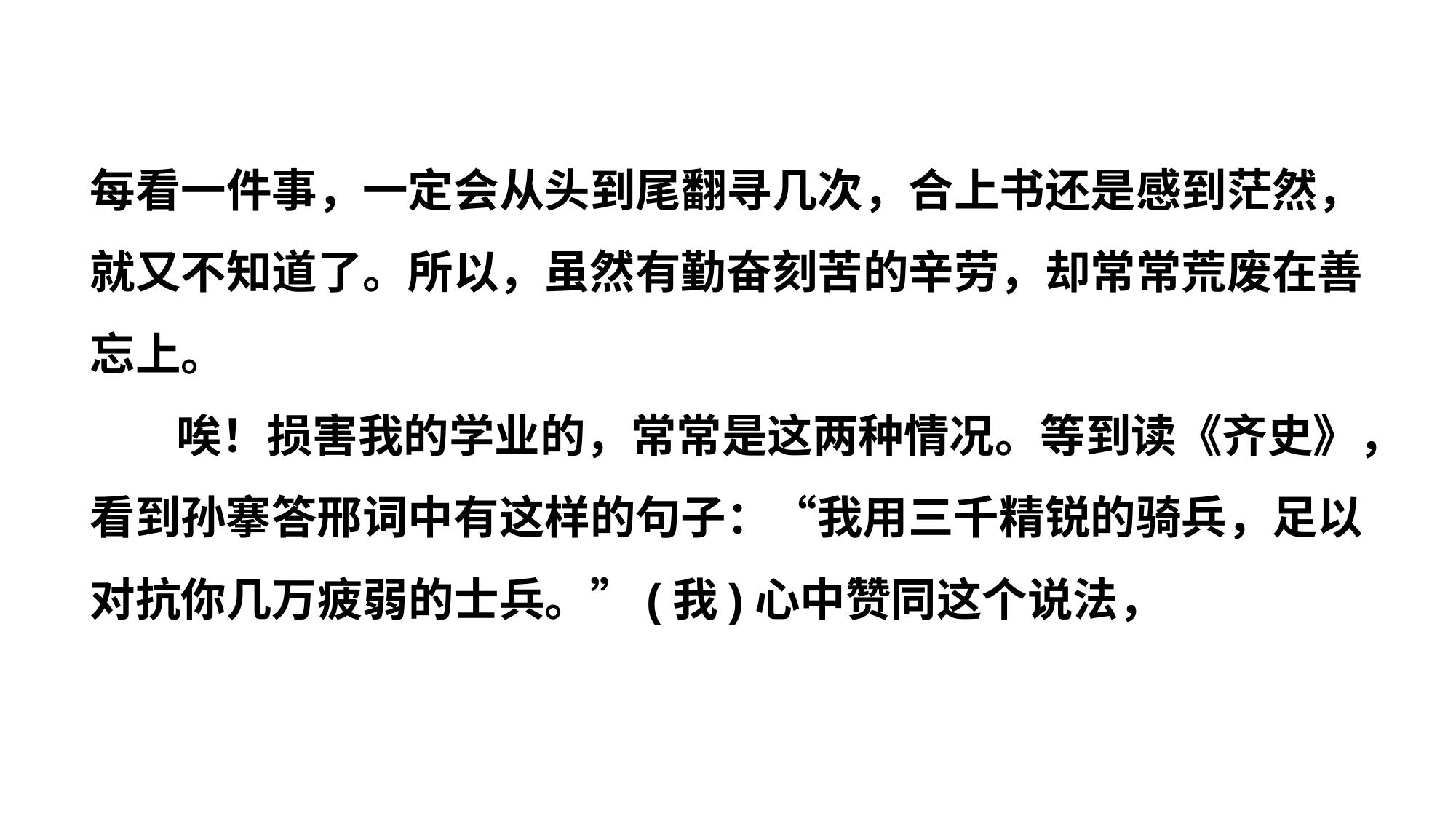

每看一件事，一定会从头到尾翻寻几次，合上书还是感到茫然，就又不知道了。所以，虽然有勤奋刻苦的辛劳，却常常荒废在善忘上。
唉！损害我的学业的，常常是这两种情况。等到读《齐史》，看到孙搴答邢词中有这样的句子：“我用三千精锐的骑兵，足以对抗你几万疲弱的士兵。”(我)心中赞同这个说法，